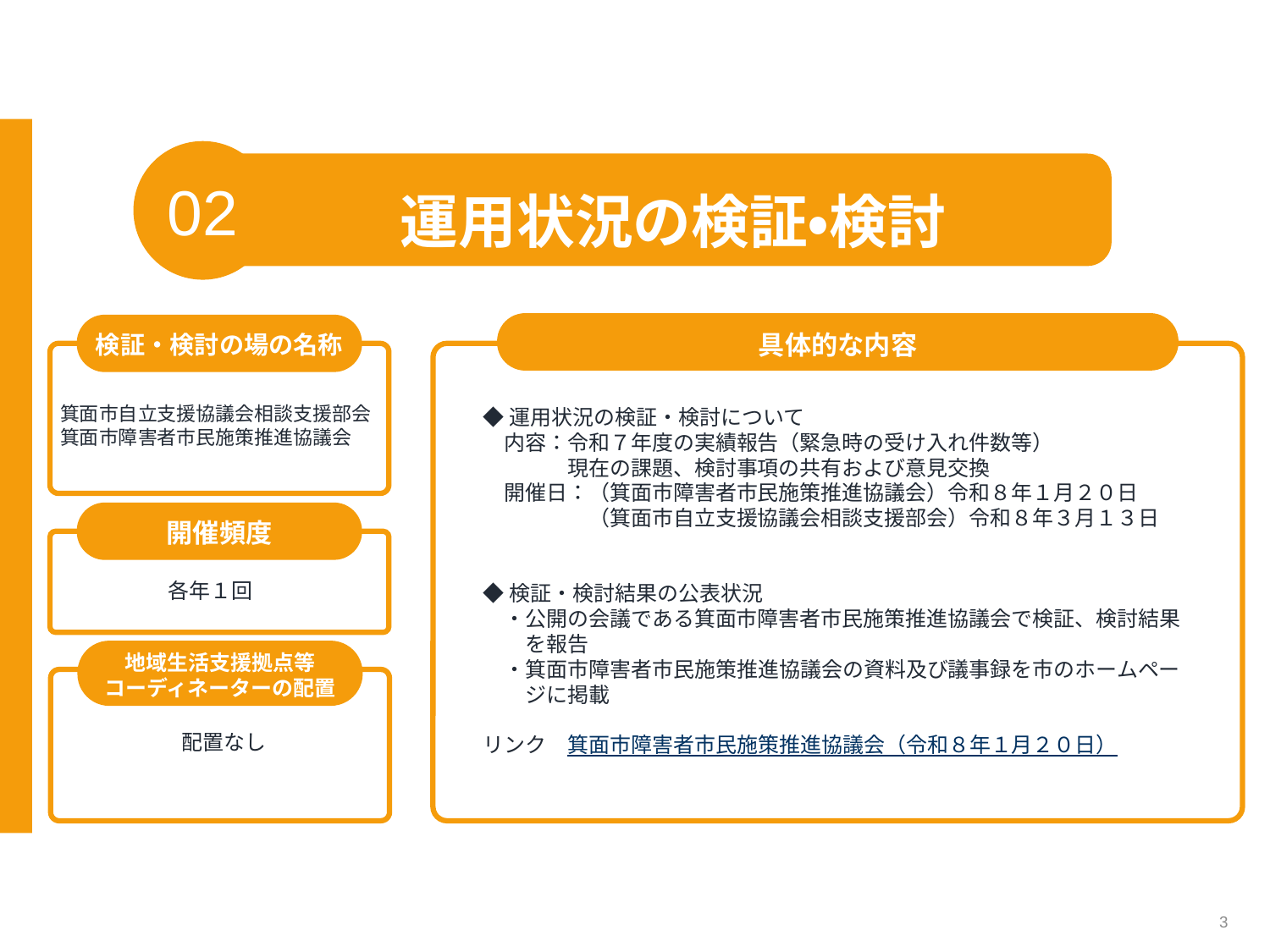

02

運用状況の検証・検討
具体的な内容
検証・検討の場の名称

箕面市自立支援協議会相談支援部会
箕面市障害者市民施策推進協議会
◆運用状況の検証・検討について
　内容：令和７年度の実績報告（緊急時の受け入れ件数等）
　　　　現在の課題、検討事項の共有および意見交換
　開催日：（箕面市障害者市民施策推進協議会）令和８年１月２０日
　　　　　（箕面市自立支援協議会相談支援部会）令和８年３月１３日
開催頻度

各年１回
◆検証・検討結果の公表状況
　・公開の会議である箕面市障害者市民施策推進協議会で検証、検討結果
　　を報告
　・箕面市障害者市民施策推進協議会の資料及び議事録を市のホームペー
　　ジに掲載

リンク　箕面市障害者市民施策推進協議会（令和８年１月２０日）
地域生活支援拠点等
コーディネーターの配置

配置なし
3